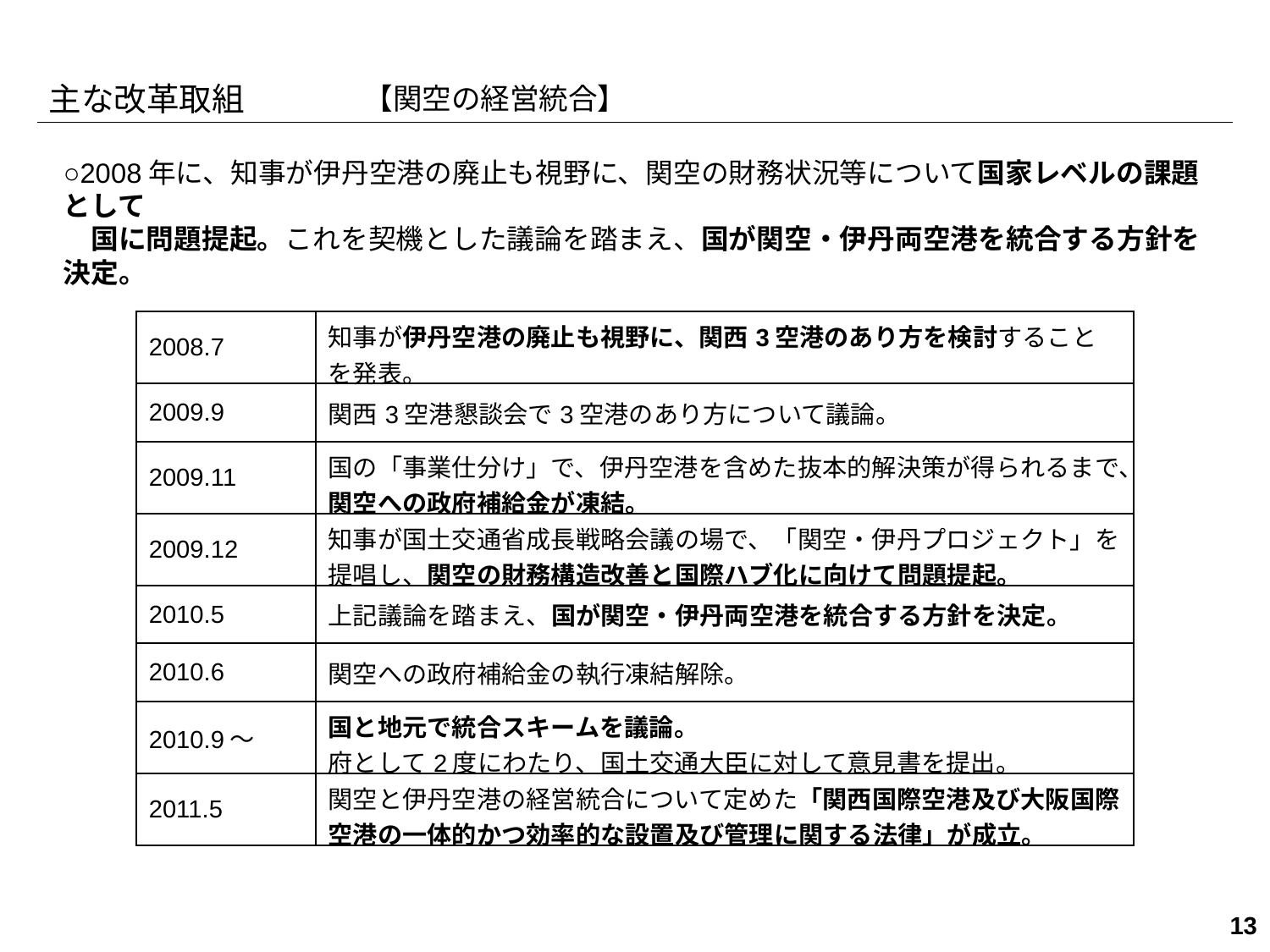

主な改革取組
【関空の経営統合】
○2008年に、知事が伊丹空港の廃止も視野に、関空の財務状況等について国家レベルの課題として
　国に問題提起。これを契機とした議論を踏まえ、国が関空・伊丹両空港を統合する方針を決定。
| 2008.7 | 知事が伊丹空港の廃止も視野に、関西3空港のあり方を検討することを発表。 |
| --- | --- |
| 2009.9 | 関西3空港懇談会で3空港のあり方について議論。 |
| 2009.11 | 国の「事業仕分け」で、伊丹空港を含めた抜本的解決策が得られるまで、関空への政府補給金が凍結。 |
| 2009.12 | 知事が国土交通省成長戦略会議の場で、「関空・伊丹プロジェクト」を提唱し、関空の財務構造改善と国際ハブ化に向けて問題提起。 |
| 2010.5 | 上記議論を踏まえ、国が関空・伊丹両空港を統合する方針を決定。 |
| 2010.6 | 関空への政府補給金の執行凍結解除。 |
| 2010.9～ | 国と地元で統合スキームを議論。 府として2度にわたり、国土交通大臣に対して意見書を提出。 |
| 2011.5 | 関空と伊丹空港の経営統合について定めた「関西国際空港及び大阪国際空港の一体的かつ効率的な設置及び管理に関する法律」が成立。 |
13